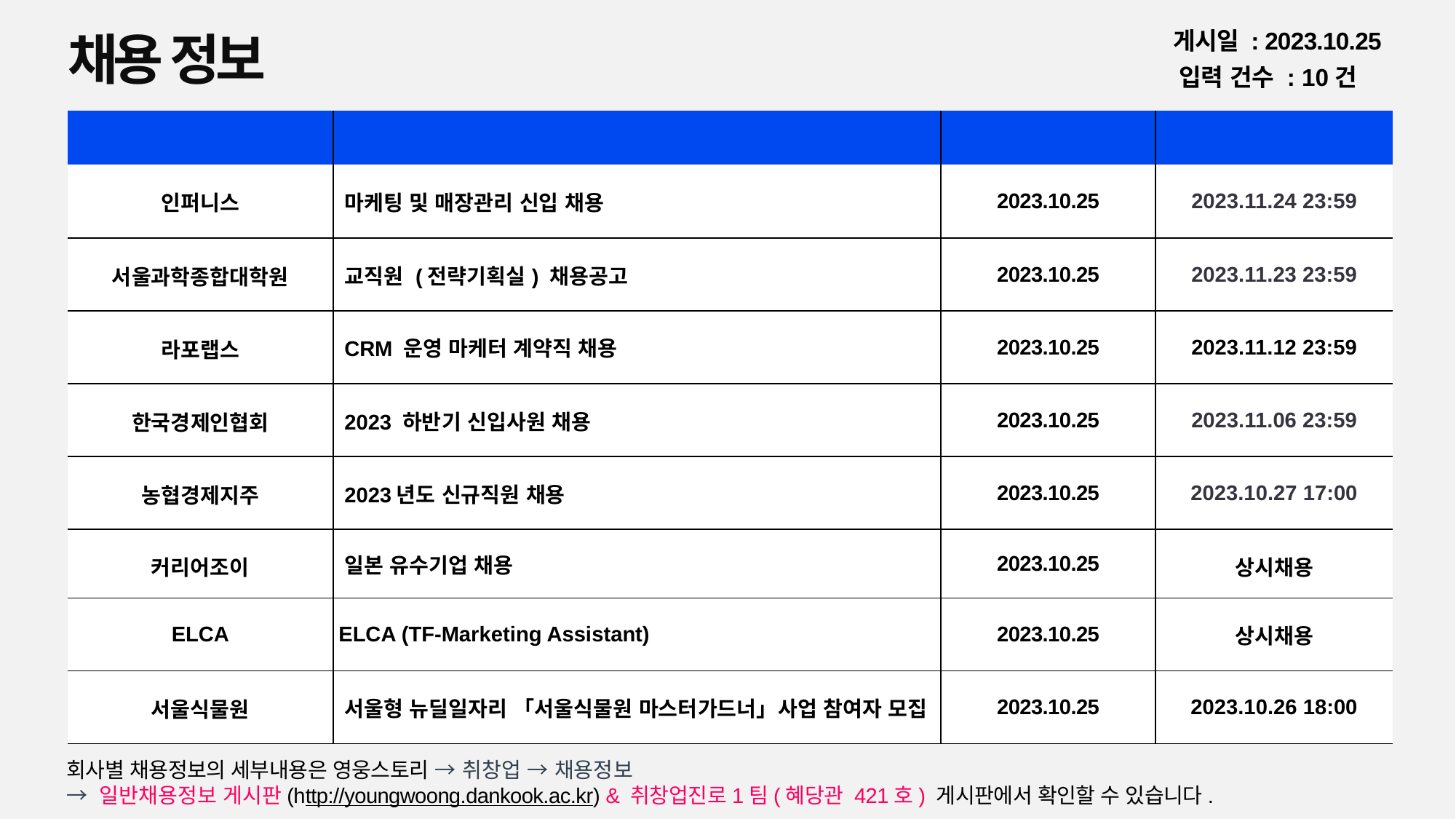

채용 정보
게시일 : 2023.10.25
입력 건수 : 10건
| 회사명 | 공고명 | 등록일 | 마감일 |
| --- | --- | --- | --- |
| 인퍼니스 | 마케팅 및 매장관리 신입 채용 | 2023.10.25 | 2023.11.24 23:59 |
| 서울과학종합대학원 | 교직원 (전략기획실) 채용공고 | 2023.10.25 | 2023.11.23 23:59 |
| 라포랩스 | CRM 운영 마케터 계약직 채용 | 2023.10.25 | 2023.11.12 23:59 |
| 한국경제인협회 | 2023 하반기 신입사원 채용 | 2023.10.25 | 2023.11.06 23:59 |
| 농협경제지주 | 2023년도 신규직원 채용 | 2023.10.25 | 2023.10.27 17:00 |
| 커리어조이 | 일본 유수기업 채용 | 2023.10.25 | 상시채용 |
| ELCA | ELCA (TF-Marketing Assistant) | 2023.10.25 | 상시채용 |
| 서울식물원 | 서울형 뉴딜일자리 「서울식물원 마스터가드너」사업 참여자 모집 | 2023.10.25 | 2023.10.26 18:00 |
회사별 채용정보의 세부내용은 영웅스토리 → 취창업 → 채용정보
→ 일반채용정보 게시판(http://youngwoong.dankook.ac.kr) & 취창업진로1팀(혜당관 421호) 게시판에서 확인할 수 있습니다.